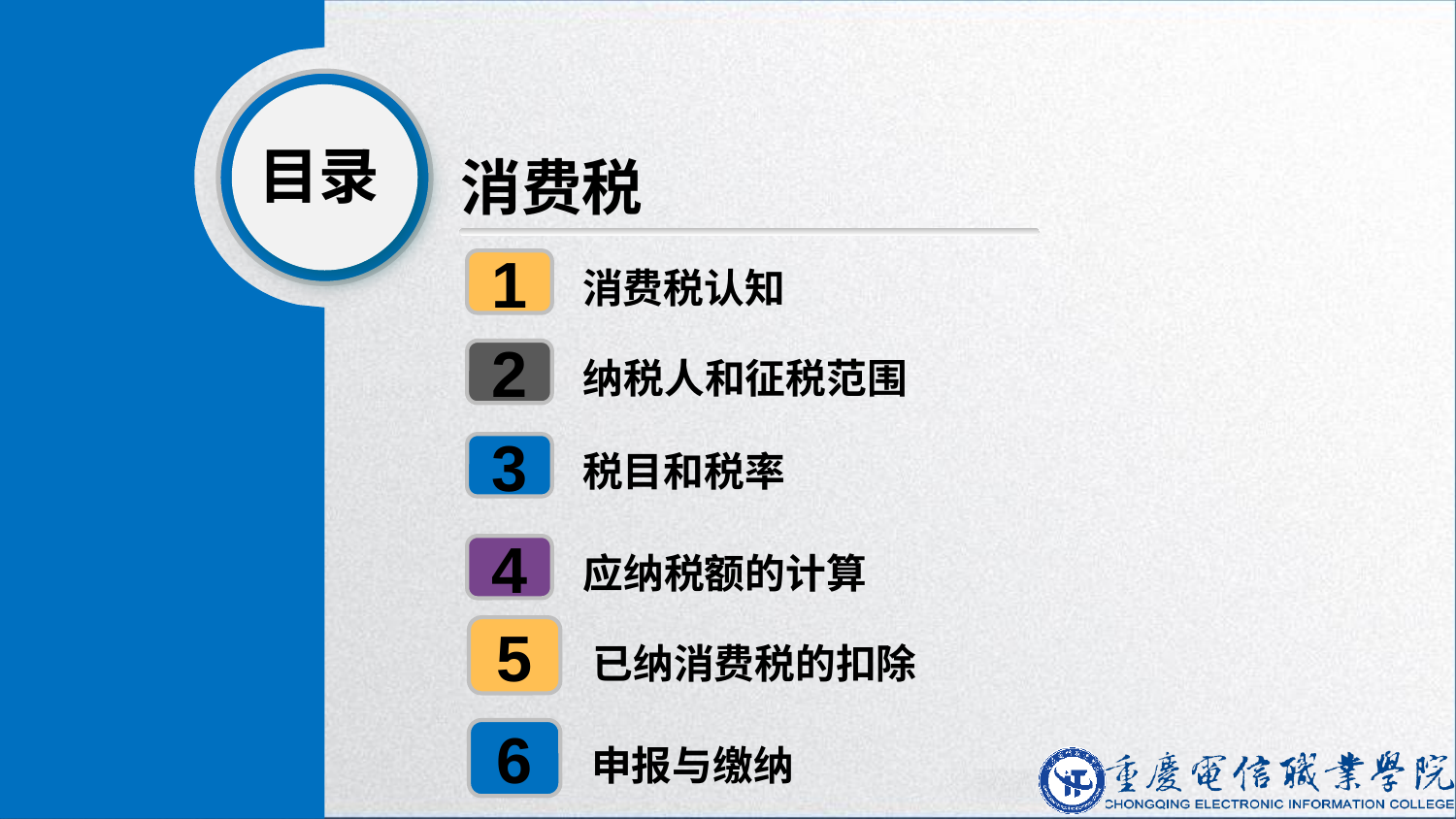

目录
消费税

1
消费税认知
2
纳税人和征税范围
3
税目和税率
4
应纳税额的计算
5
已纳消费税的扣除
6
申报与缴纳